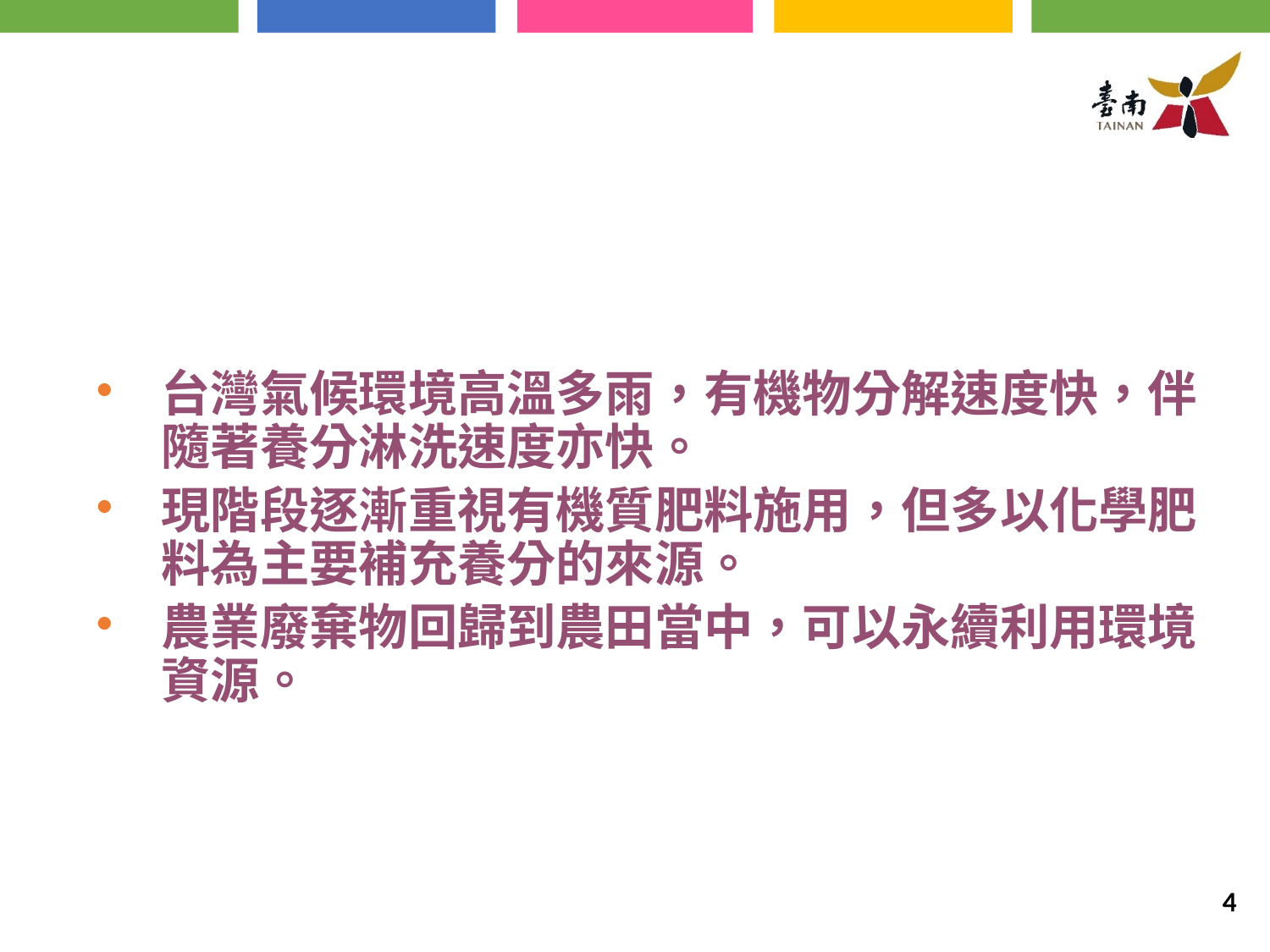

台灣氣候環境高溫多雨，有機物分解速度快，伴隨著養分淋洗速度亦快。
現階段逐漸重視有機質肥料施用，但多以化學肥料為主要補充養分的來源。
農業廢棄物回歸到農田當中，可以永續利用環境資源。

4